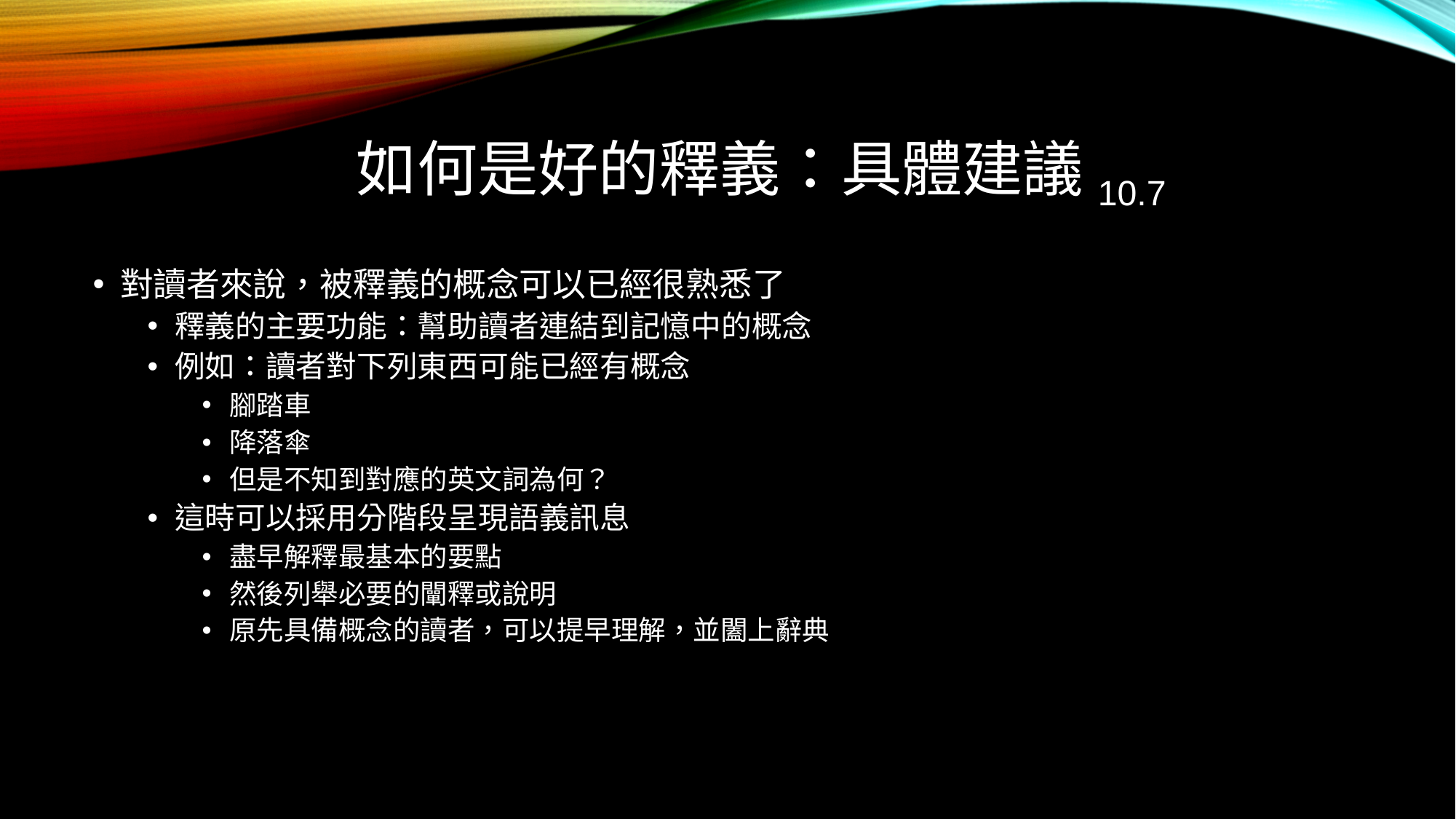

# 如何是好的釋義：具體建議10.7
對讀者來說，被釋義的概念可以已經很熟悉了
釋義的主要功能：幫助讀者連結到記憶中的概念
例如：讀者對下列東西可能已經有概念
腳踏車
降落傘
但是不知到對應的英文詞為何？
這時可以採用分階段呈現語義訊息
盡早解釋最基本的要點
然後列舉必要的闡釋或說明
原先具備概念的讀者，可以提早理解，並闔上辭典